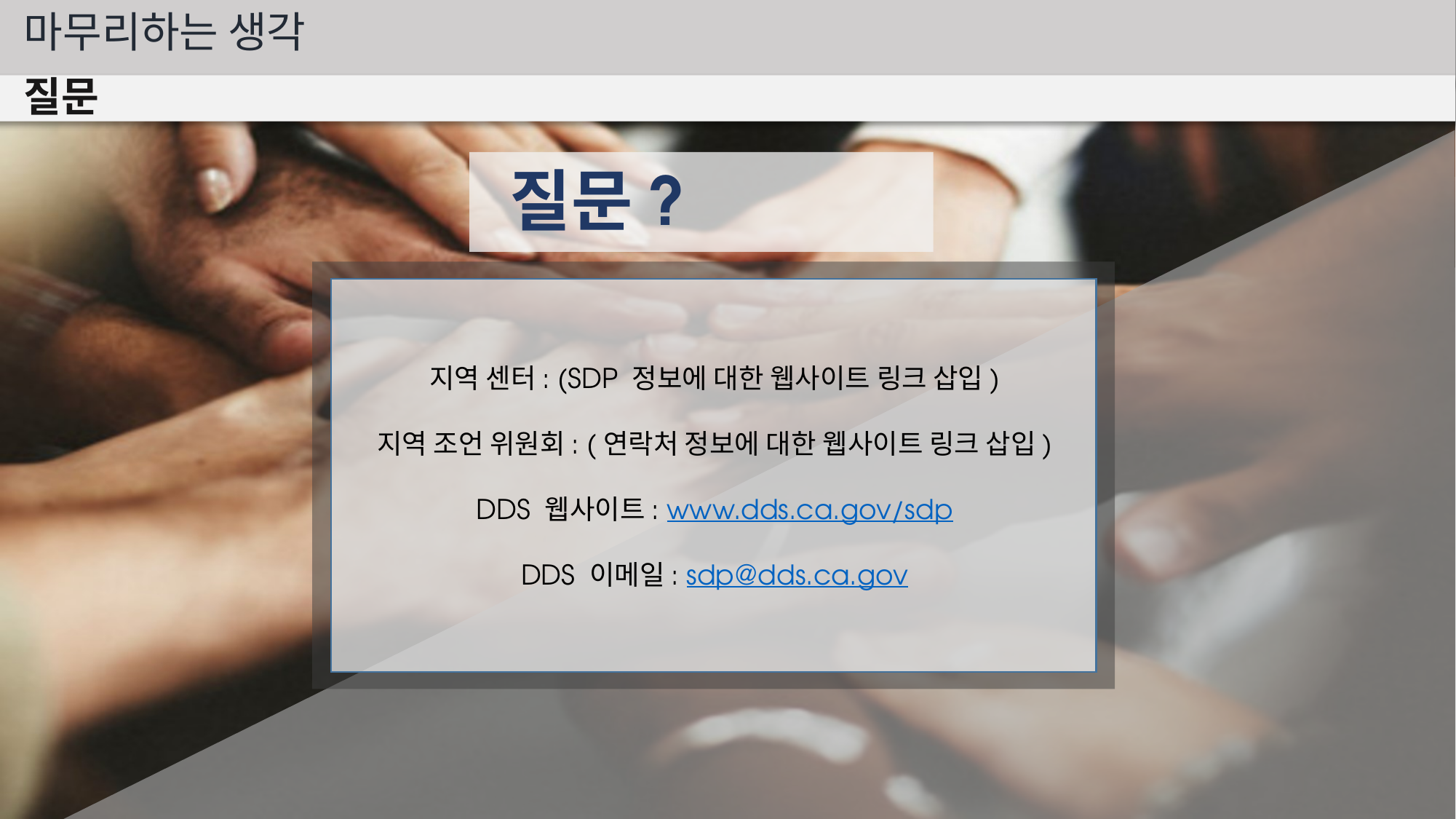

마무리하는 생각
질문

질문?
지역 센터: (SDP 정보에 대한 웹사이트 링크 삽입)

지역 조언 위원회: (연락처 정보에 대한 웹사이트 링크 삽입)

DDS 웹사이트: www.dds.ca.gov/sdp

DDS 이메일: sdp@dds.ca.gov